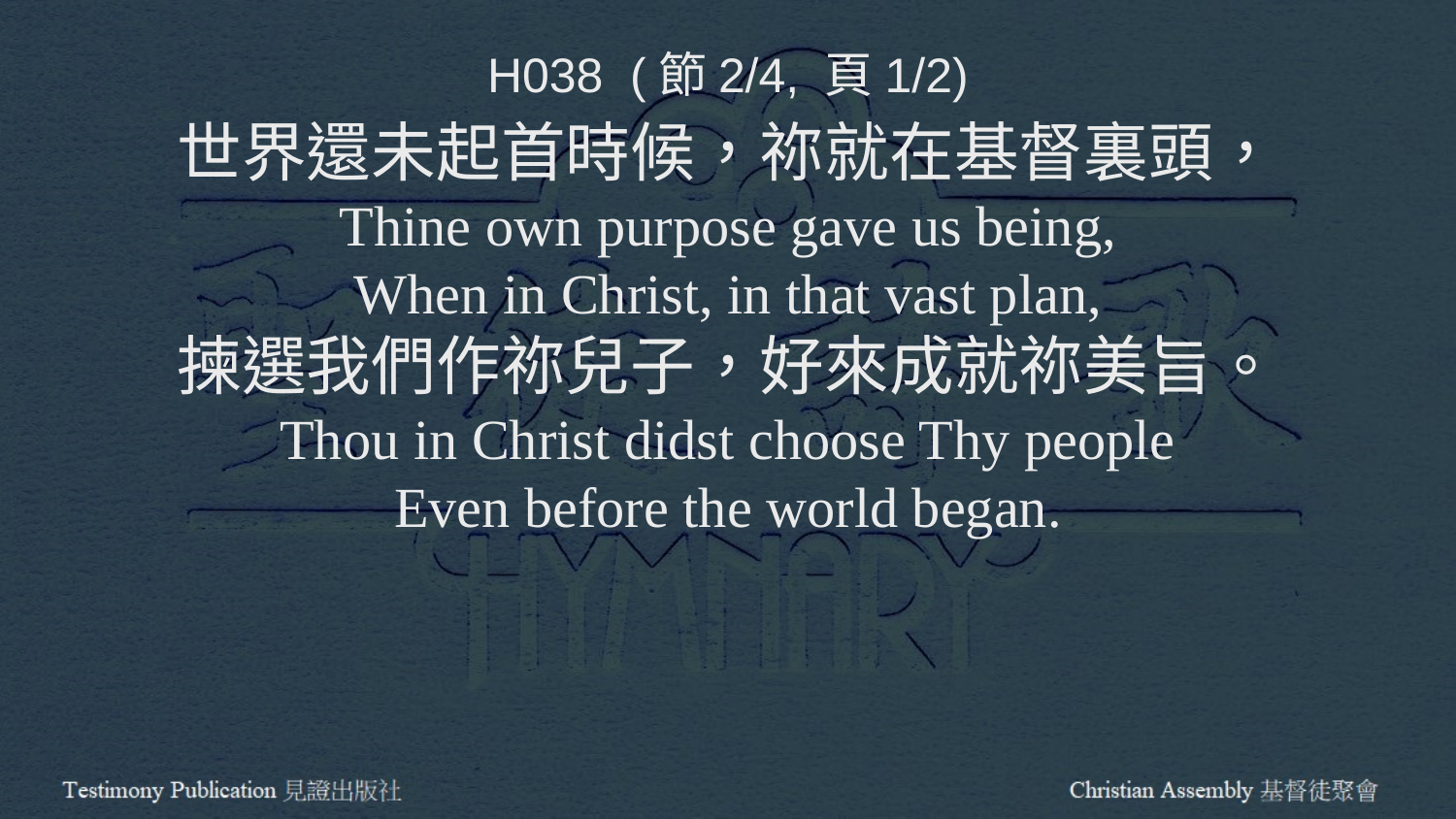

H038  (節2/4, 頁1/2)
世界還未起首時候，祢就在基督裏頭，
Thine own purpose gave us being,
When in Christ, in that vast plan,
揀選我們作祢兒子，好來成就祢美旨。
Thou in Christ didst choose Thy people
Even before the world began.